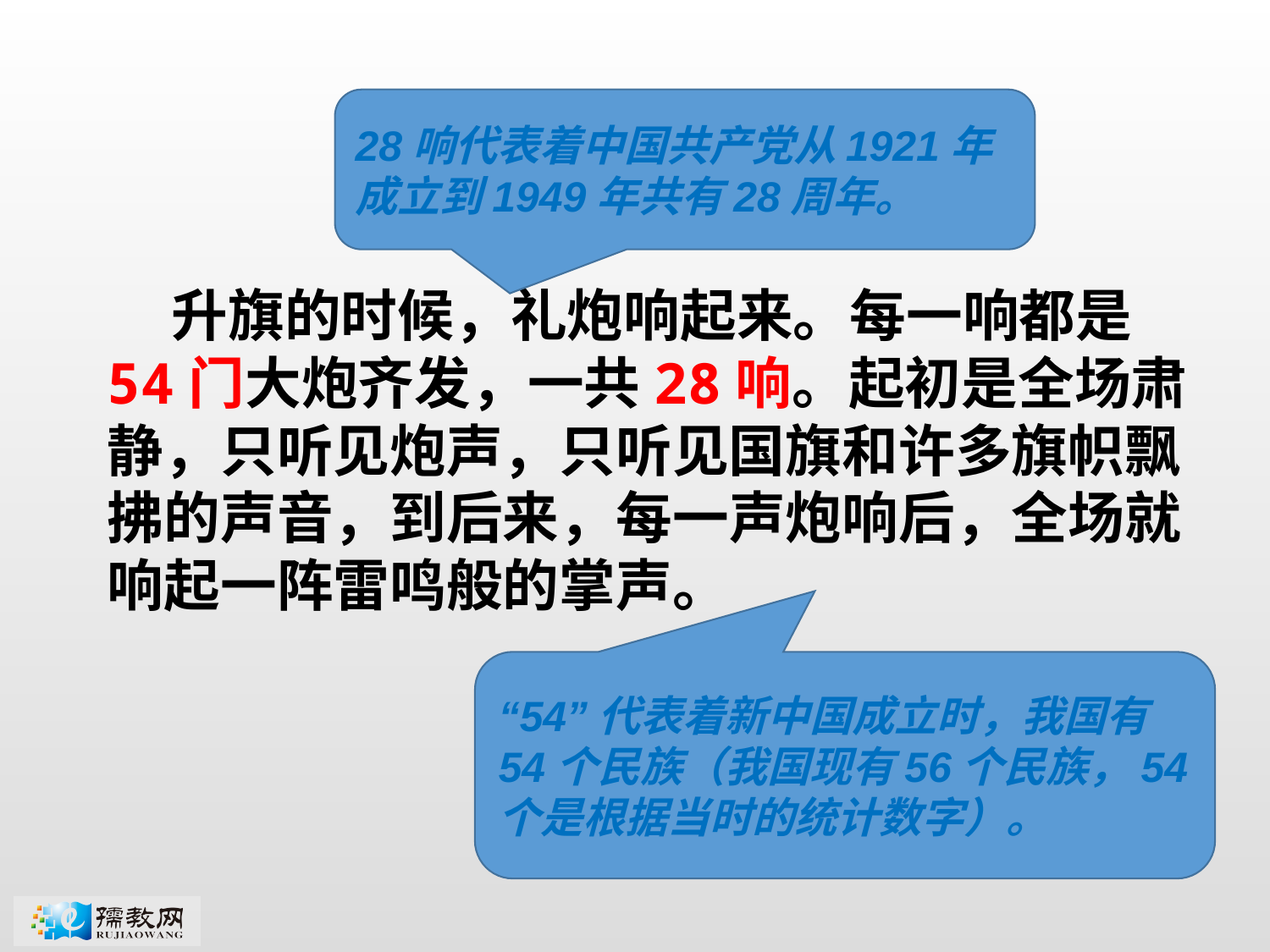

28响代表着中国共产党从1921年成立到1949年共有28周年。
    升旗的时候，礼炮响起来。每一响都是54门大炮齐发，一共28响。起初是全场肃静，只听见炮声，只听见国旗和许多旗帜飘拂的声音，到后来，每一声炮响后，全场就响起一阵雷鸣般的掌声。
“54”代表着新中国成立时，我国有54个民族（我国现有56个民族，54个是根据当时的统计数字）。